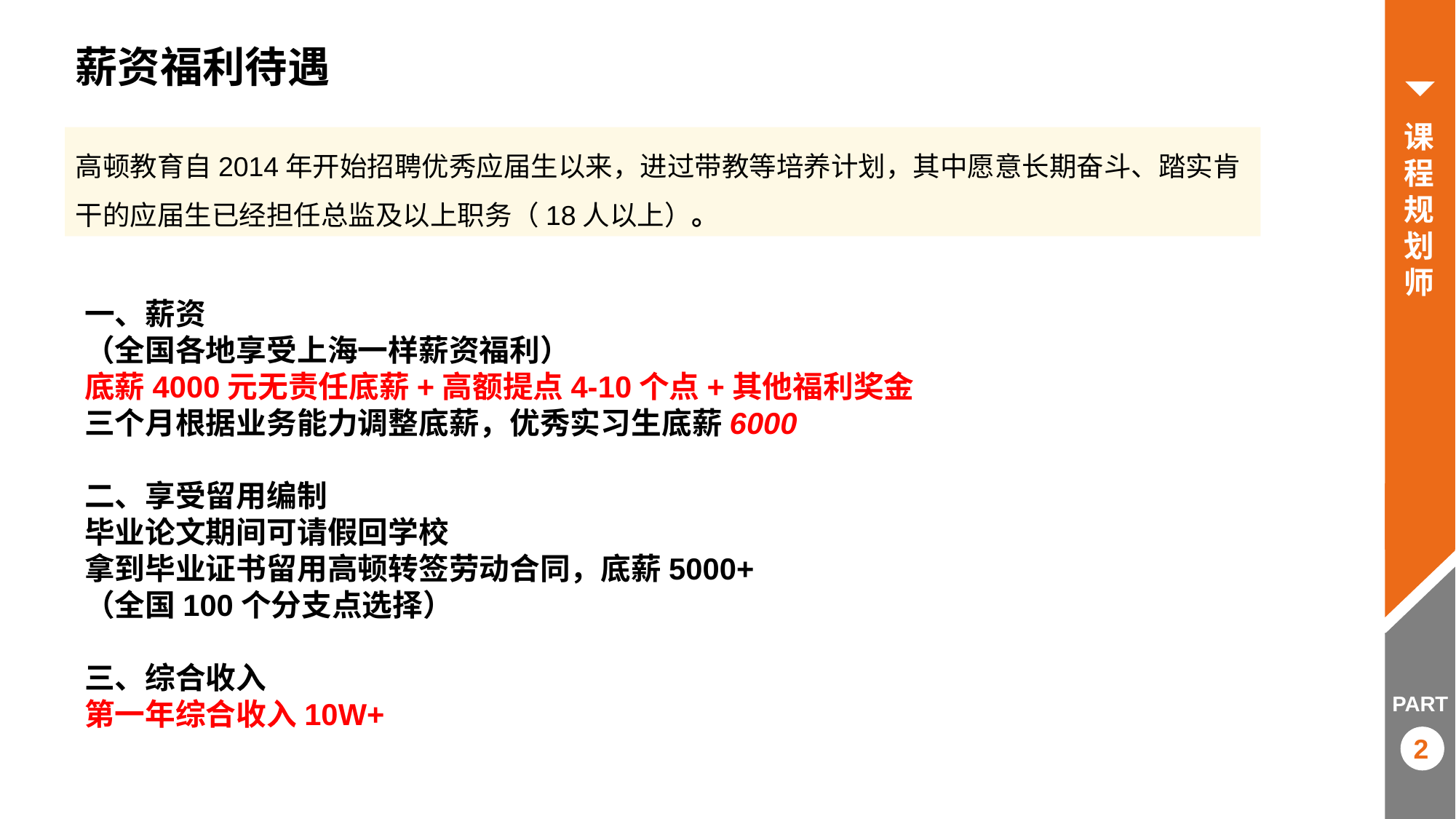

薪资福利待遇

课程规划师

高顿教育自2014年开始招聘优秀应届生以来，进过带教等培养计划，其中愿意长期奋斗、踏实肯干的应届生已经担任总监及以上职务（18人以上）。
一、薪资
（全国各地享受上海一样薪资福利）
底薪4000元无责任底薪+高额提点4-10个点+其他福利奖金
三个月根据业务能力调整底薪，优秀实习生底薪6000

二、享受留用编制
毕业论文期间可请假回学校
拿到毕业证书留用高顿转签劳动合同，底薪5000+
（全国100个分支点选择）

三、综合收入
第一年综合收入10W+

PART
PART

2